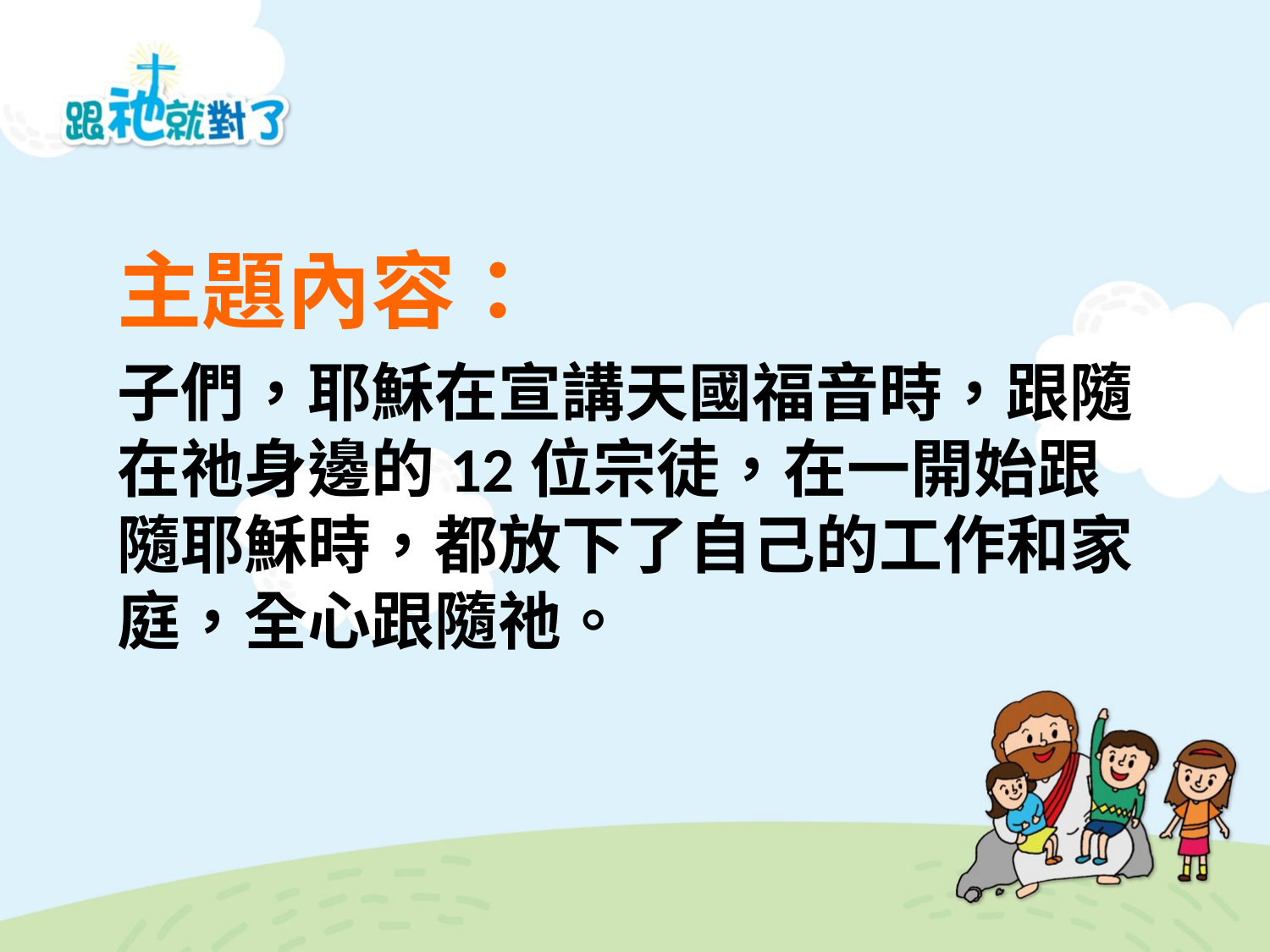

主題內容：
子們，耶穌在宣講天國福音時，跟隨在祂身邊的12位宗徒，在一開始跟隨耶穌時，都放下了自己的工作和家庭，全心跟隨祂。